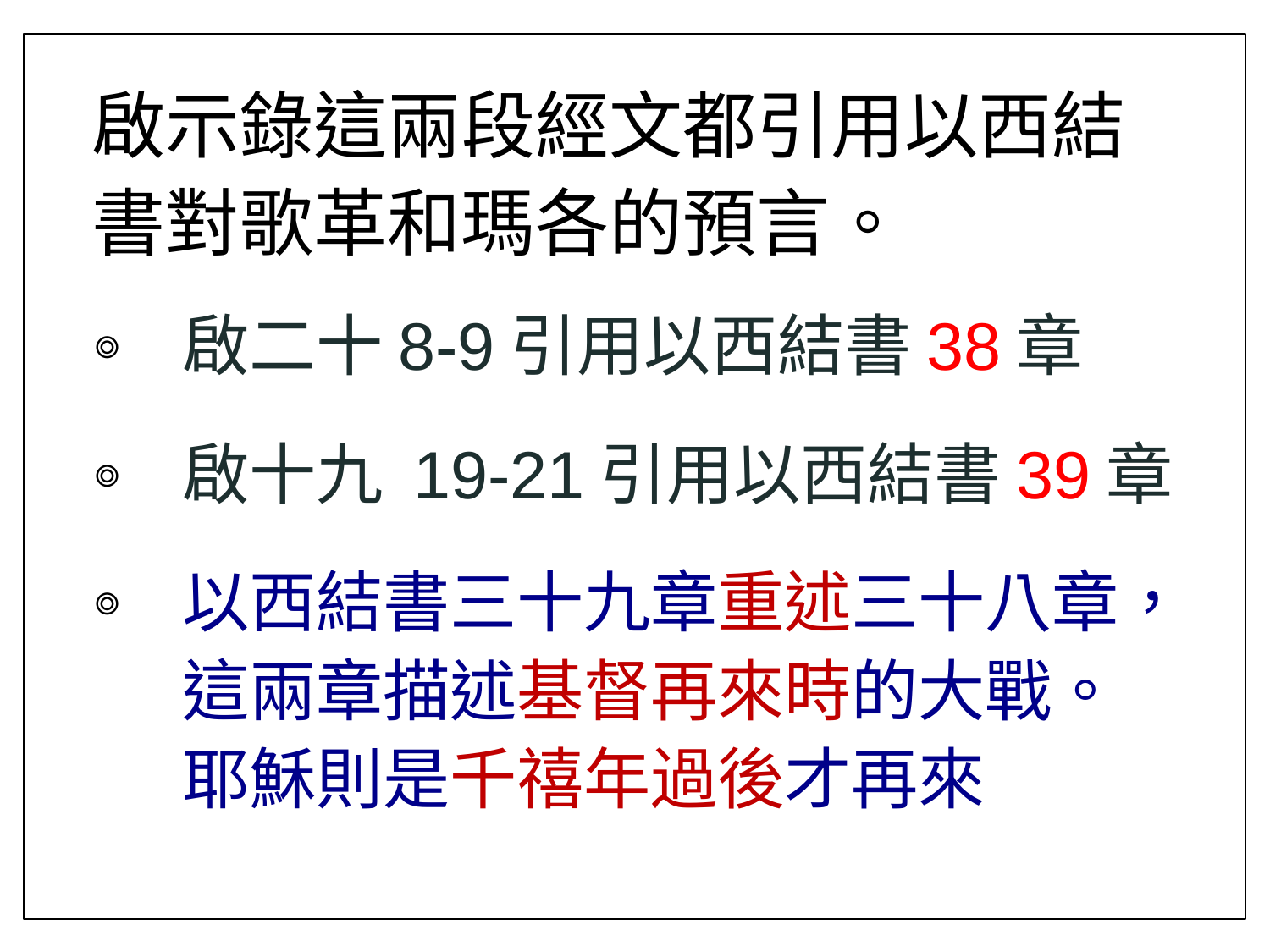

啟示錄這兩段經文都引用以西結書對歌革和瑪各的預言。
啟二十8-9引用以西結書38章
啟十九 19-21引用以西結書39章
以西結書三十九章重述三十八章，這兩章描述基督再來時的大戰。耶穌則是千禧年過後才再來